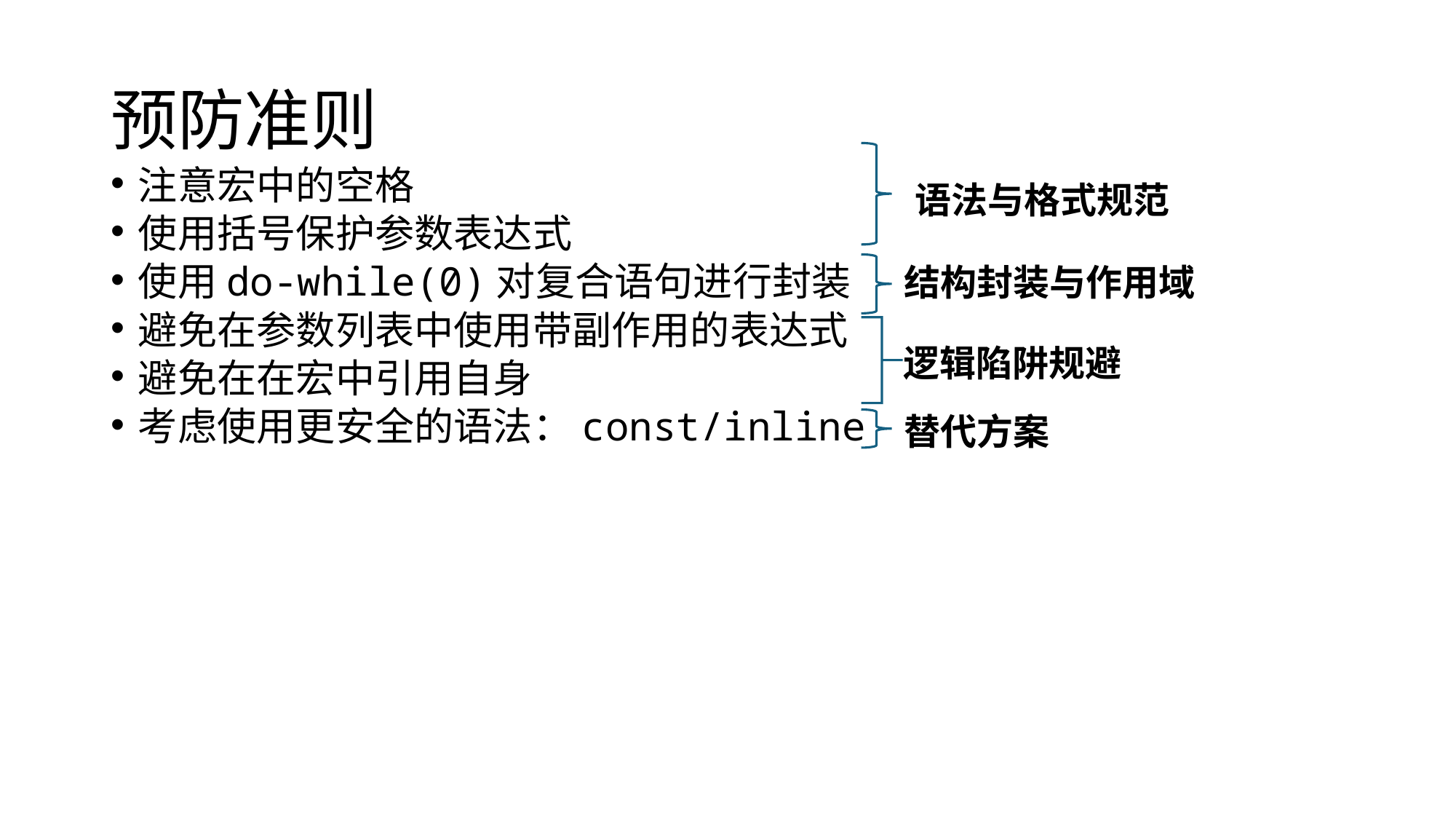

# 预防准则

注意宏中的空格
使用括号保护参数表达式
使用do-while(0)对复合语句进行封装
避免在参数列表中使用带副作用的表达式
避免在在宏中引用自身
考虑使用更安全的语法：const/inline

语法与格式规范

结构封装与作用域

逻辑陷阱规避
替代方案